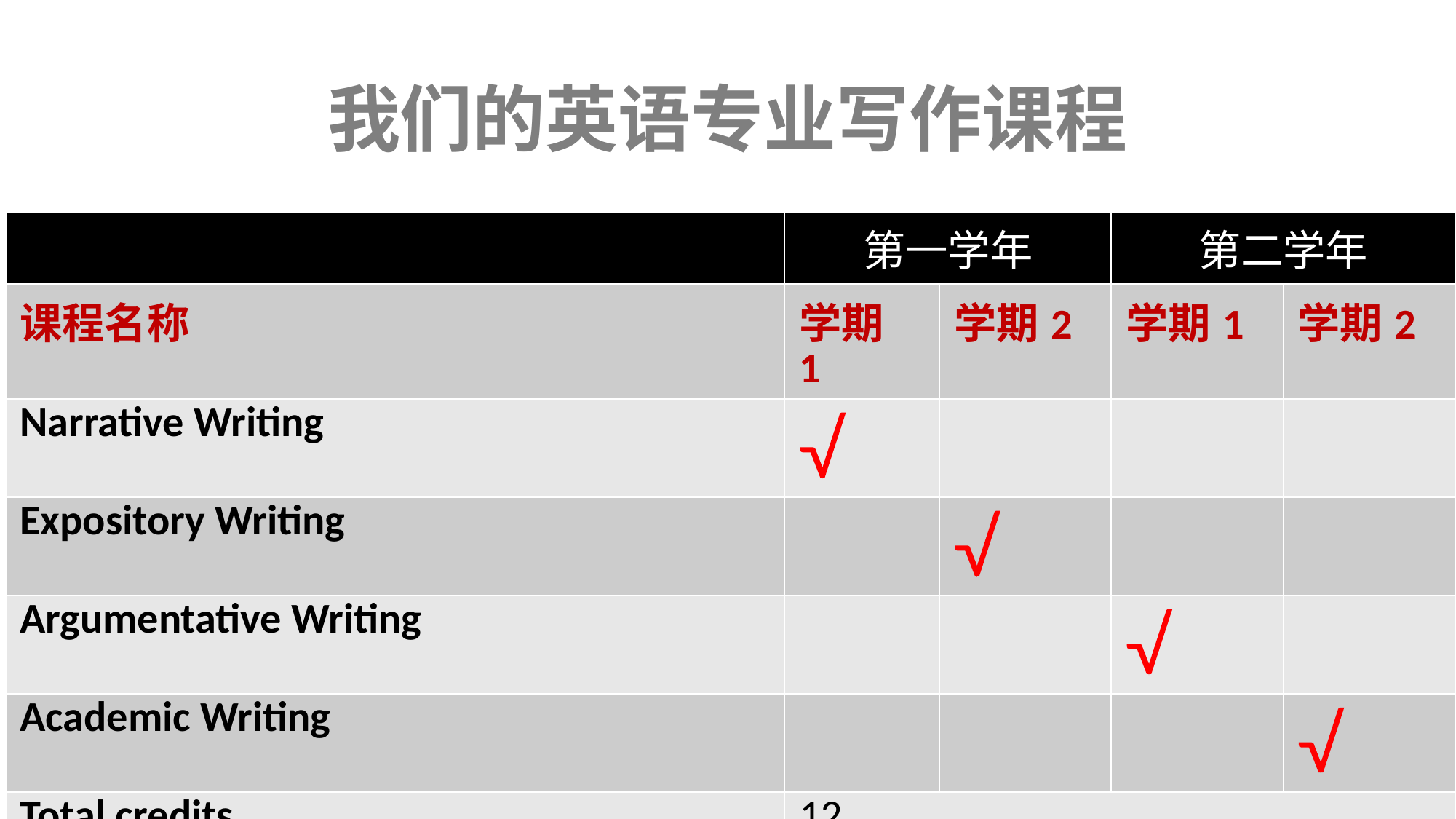

# 我们的英语专业写作课程
|  | 第一学年 |  | 第二学年 |  |
| --- | --- | --- | --- | --- |
| 课程名称 | 学期 1 | 学期2 | 学期1 | 学期2 |
| Narrative Writing | √ |  |  |  |
| Expository Writing |  | √ |  |  |
| Argumentative Writing |  |  | √ |  |
| Academic Writing |  |  |  | √ |
| Total credits | 12 |  |  |  |